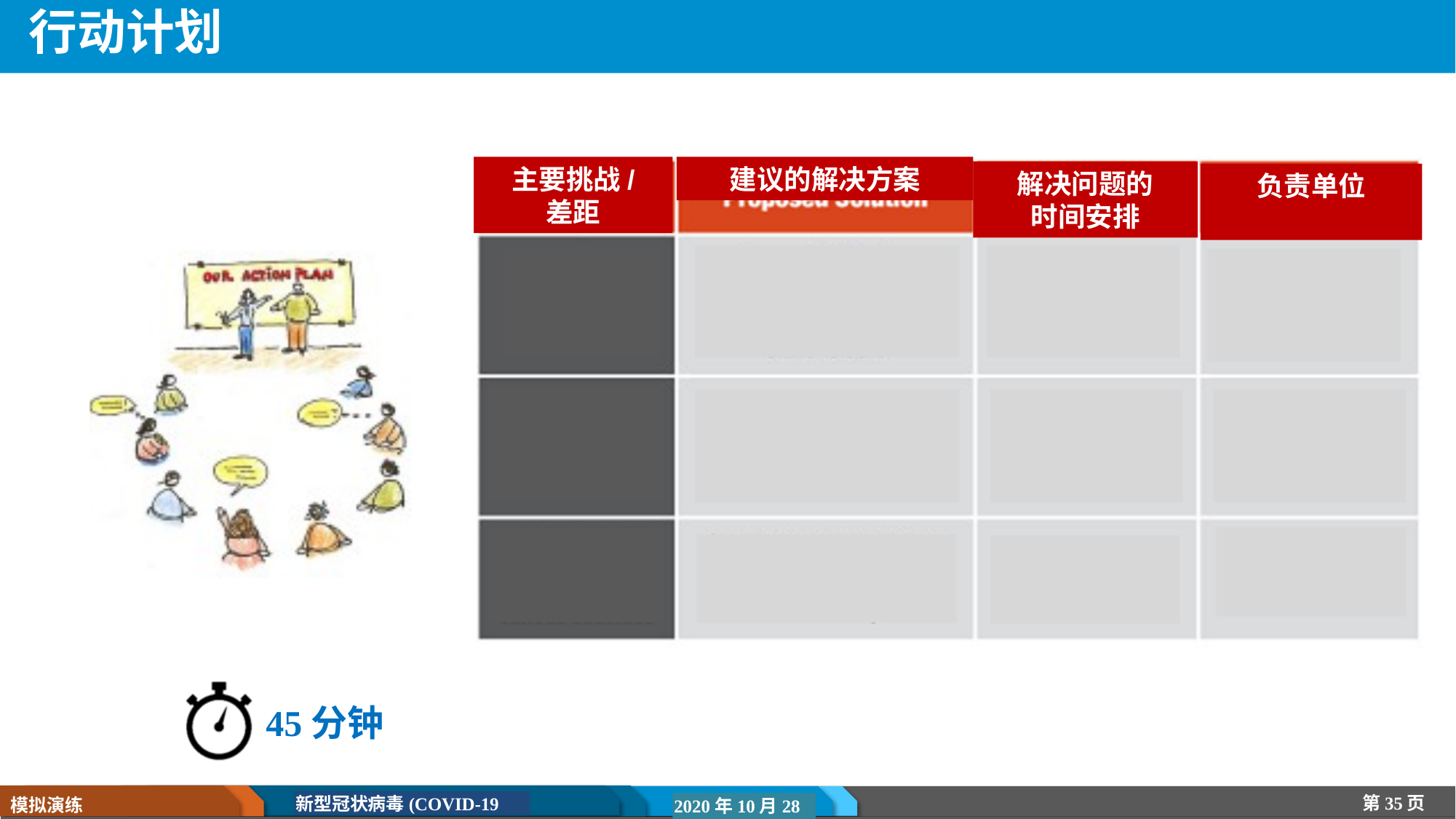

# 行动计划

主要挑战/
差距
建议的解决方案
解决问题的
时间安排
负责单位

45分钟

第35页
新型冠状病毒(COVID-19
模拟演练
2020年10月28日